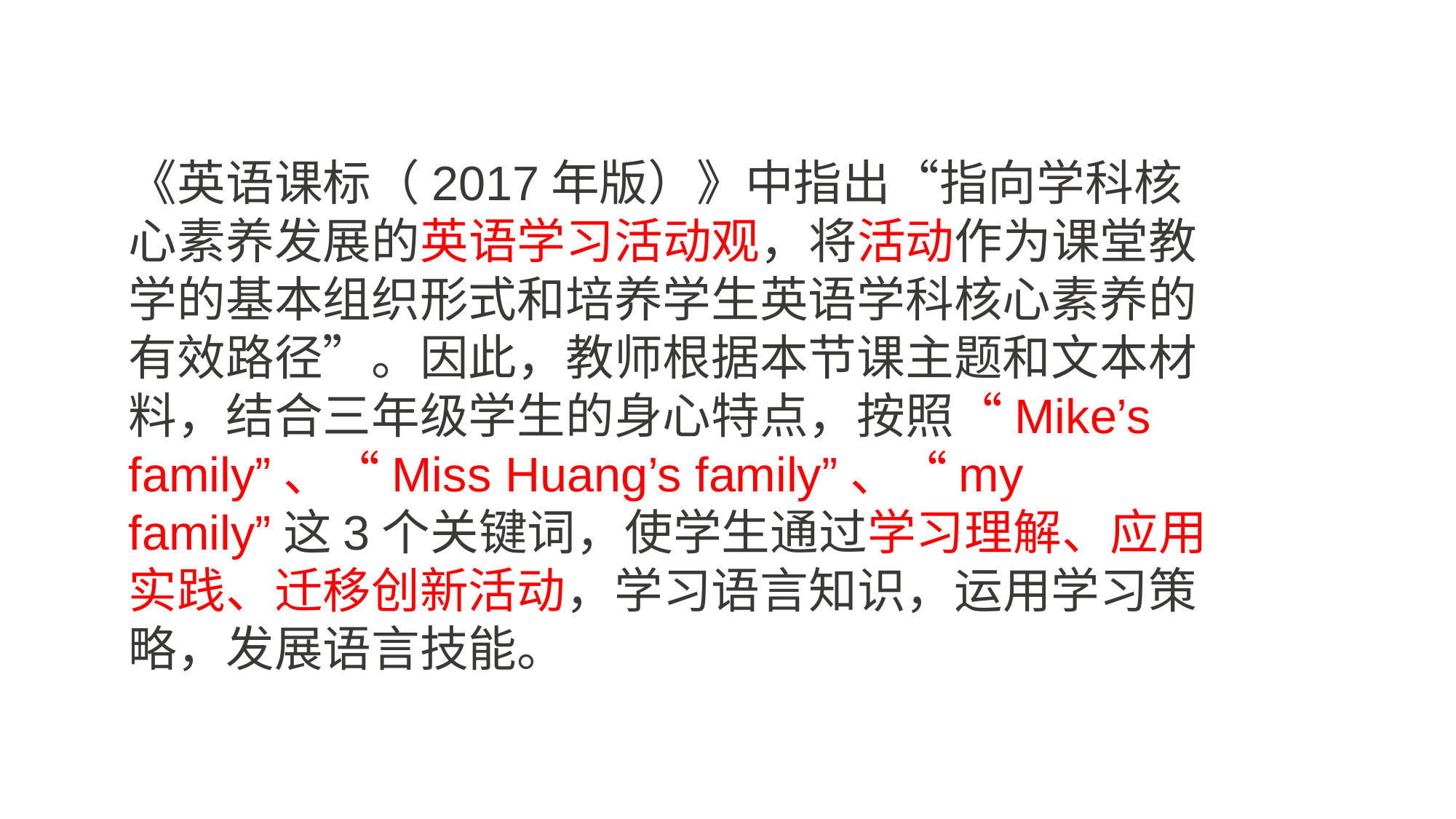

《英语课标（2017年版）》中指出“指向学科核心素养发展的英语学习活动观，将活动作为课堂教学的基本组织形式和培养学生英语学科核心素养的有效路径”。因此，教师根据本节课主题和文本材料，结合三年级学生的身心特点，按照“Mike’s family”、“Miss Huang’s family”、“my family”这3个关键词，使学生通过学习理解、应用实践、迁移创新活动，学习语言知识，运用学习策略，发展语言技能。